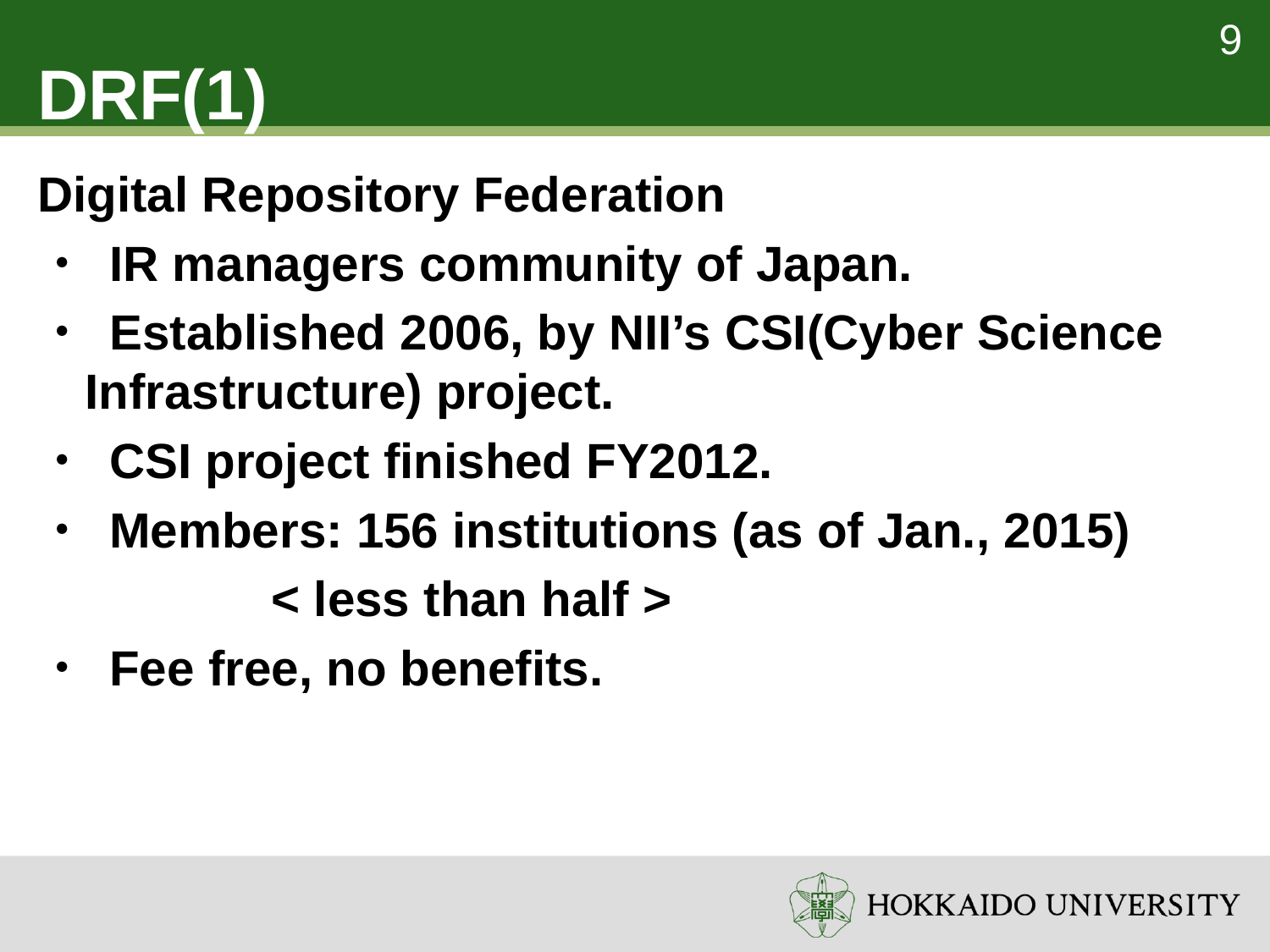

9
# DRF(1)
Digital Repository Federation
・ IR managers community of Japan.
・ Established 2006, by NII’s CSI(Cyber Science Infrastructure) project.
・ CSI project finished FY2012.
・ Members: 156 institutions (as of Jan., 2015)
                 < less than half >
・ Fee free, no benefits.